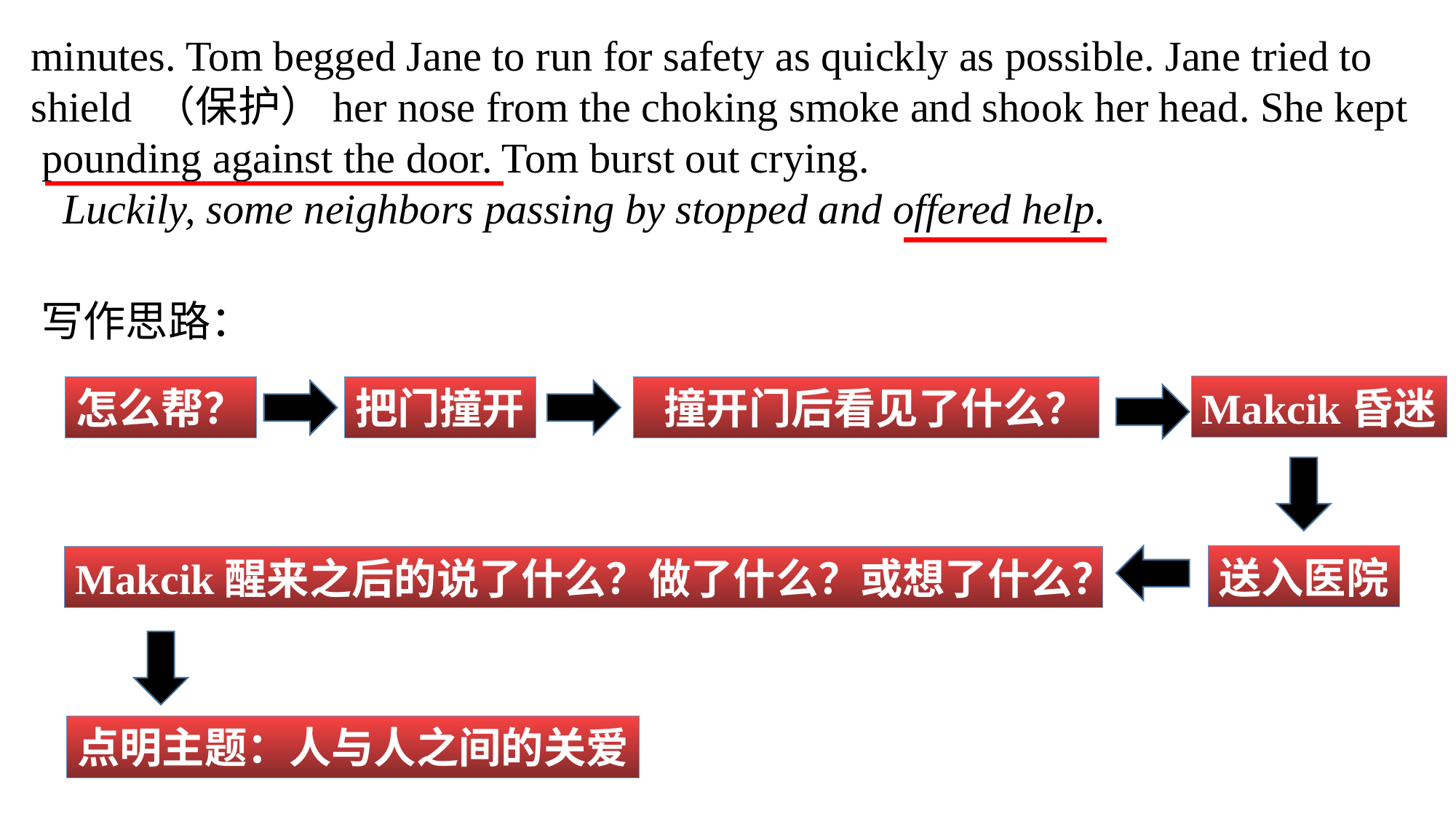

minutes. Tom begged Jane to run for safety as quickly as possible. Jane tried to
shield （保护）her nose from the choking smoke and shook her head. She kept
 pounding against the door. Tom burst out crying.
   Luckily, some neighbors passing by stopped and offered help.
写作思路：
Makcik昏迷
怎么帮？
把门撞开
 撞开门后看见了什么？

送入医院
Makcik醒来之后的说了什么？做了什么？或想了什么？

点明主题：人与人之间的关爱